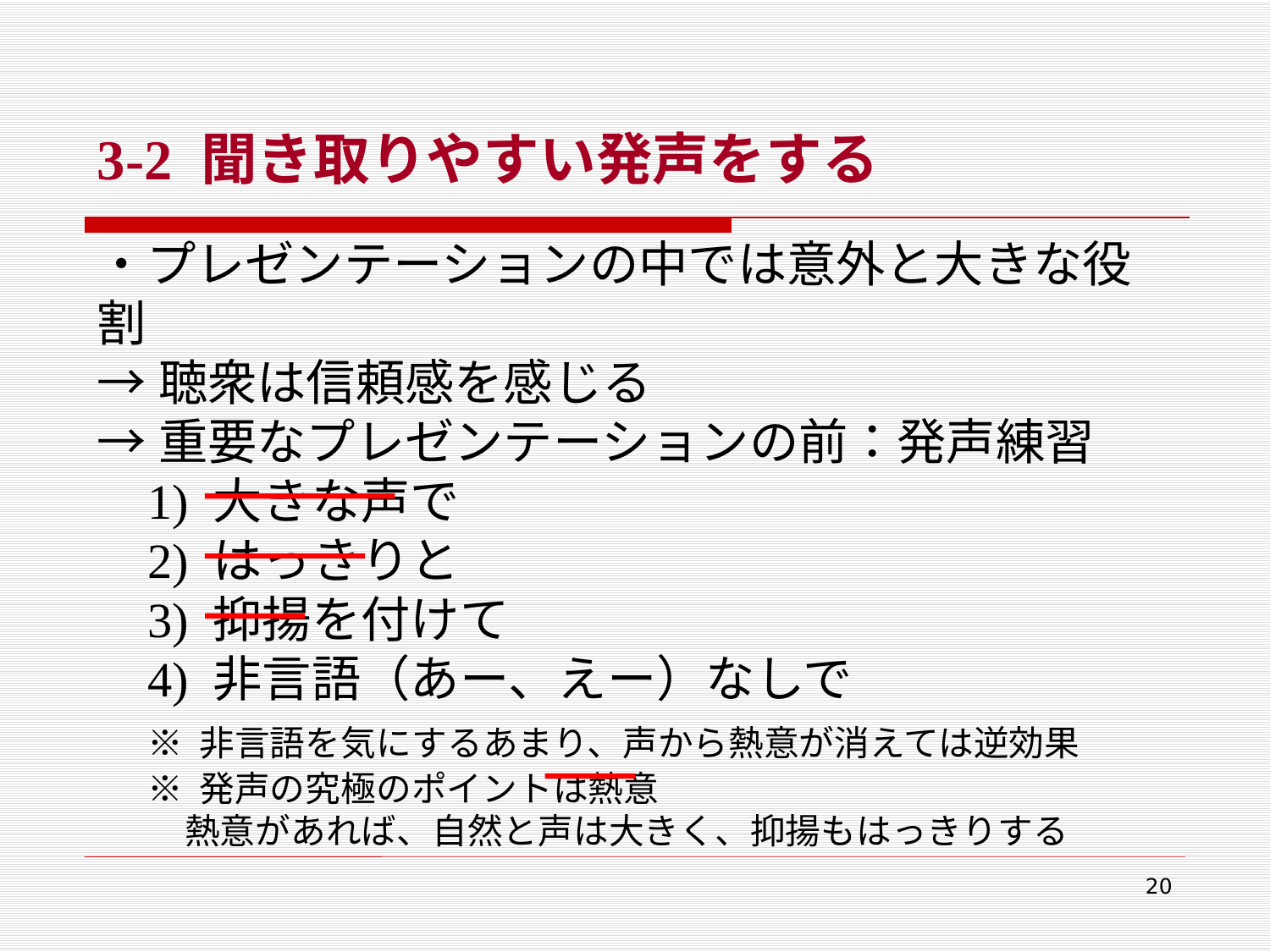

3-2 聞き取りやすい発声をする

・プレゼンテーションの中では意外と大きな役割
→聴衆は信頼感を感じる
→重要なプレゼンテーションの前：発声練習
	1) 大きな声で
	2) はっきりと
	3) 抑揚を付けて
	4) 非言語（あー、えー）なしで
	※ 非言語を気にするあまり、声から熱意が消えては逆効果
	※ 発声の究極のポイントは熱意
		熱意があれば、自然と声は大きく、抑揚もはっきりする

20